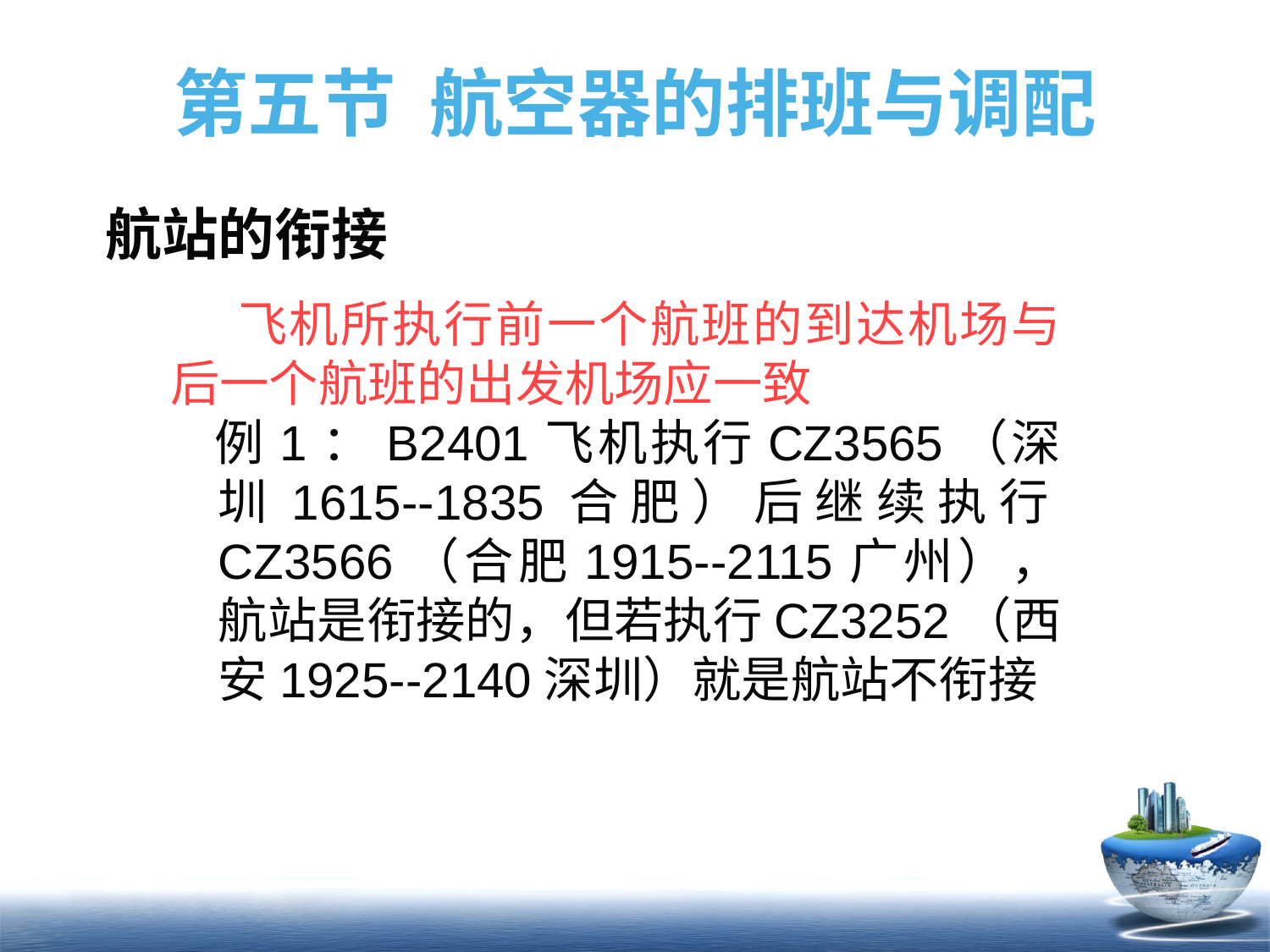

# 第五节  航空器的排班与调配
航站的衔接
    飞机所执行前一个航班的到达机场与后一个航班的出发机场应一致
  例1：B2401飞机执行CZ3565（深圳1615--1835合肥）后继续执行CZ3566（合肥1915--2115广州），航站是衔接的，但若执行CZ3252（西安1925--2140深圳）就是航站不衔接